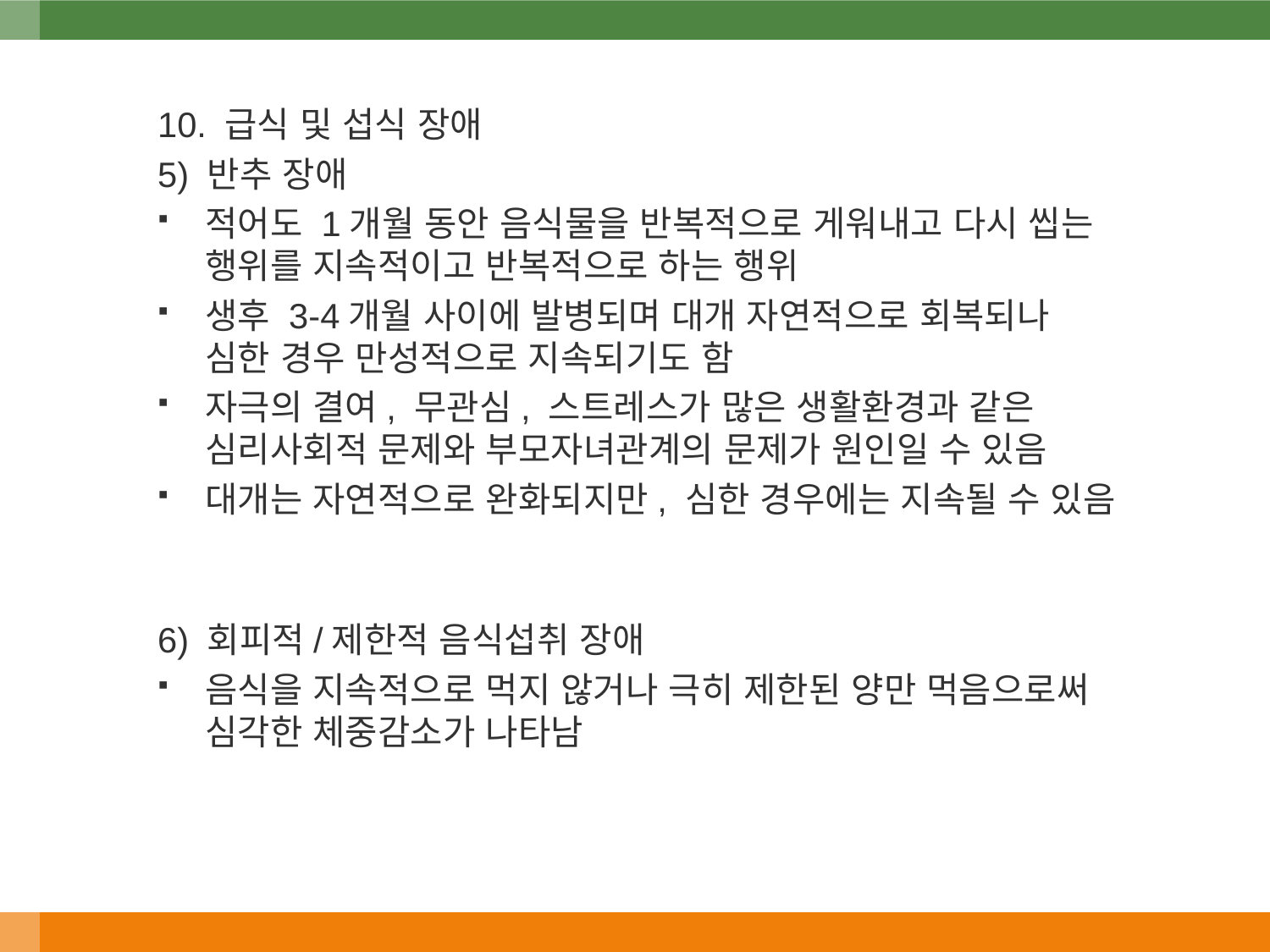

10. 급식 및 섭식 장애
5) 반추 장애
적어도 1개월 동안 음식물을 반복적으로 게워내고 다시 씹는 행위를 지속적이고 반복적으로 하는 행위
생후 3-4개월 사이에 발병되며 대개 자연적으로 회복되나 심한 경우 만성적으로 지속되기도 함
자극의 결여, 무관심, 스트레스가 많은 생활환경과 같은 심리사회적 문제와 부모자녀관계의 문제가 원인일 수 있음
대개는 자연적으로 완화되지만, 심한 경우에는 지속될 수 있음

6) 회피적/제한적 음식섭취 장애
음식을 지속적으로 먹지 않거나 극히 제한된 양만 먹음으로써 심각한 체중감소가 나타남